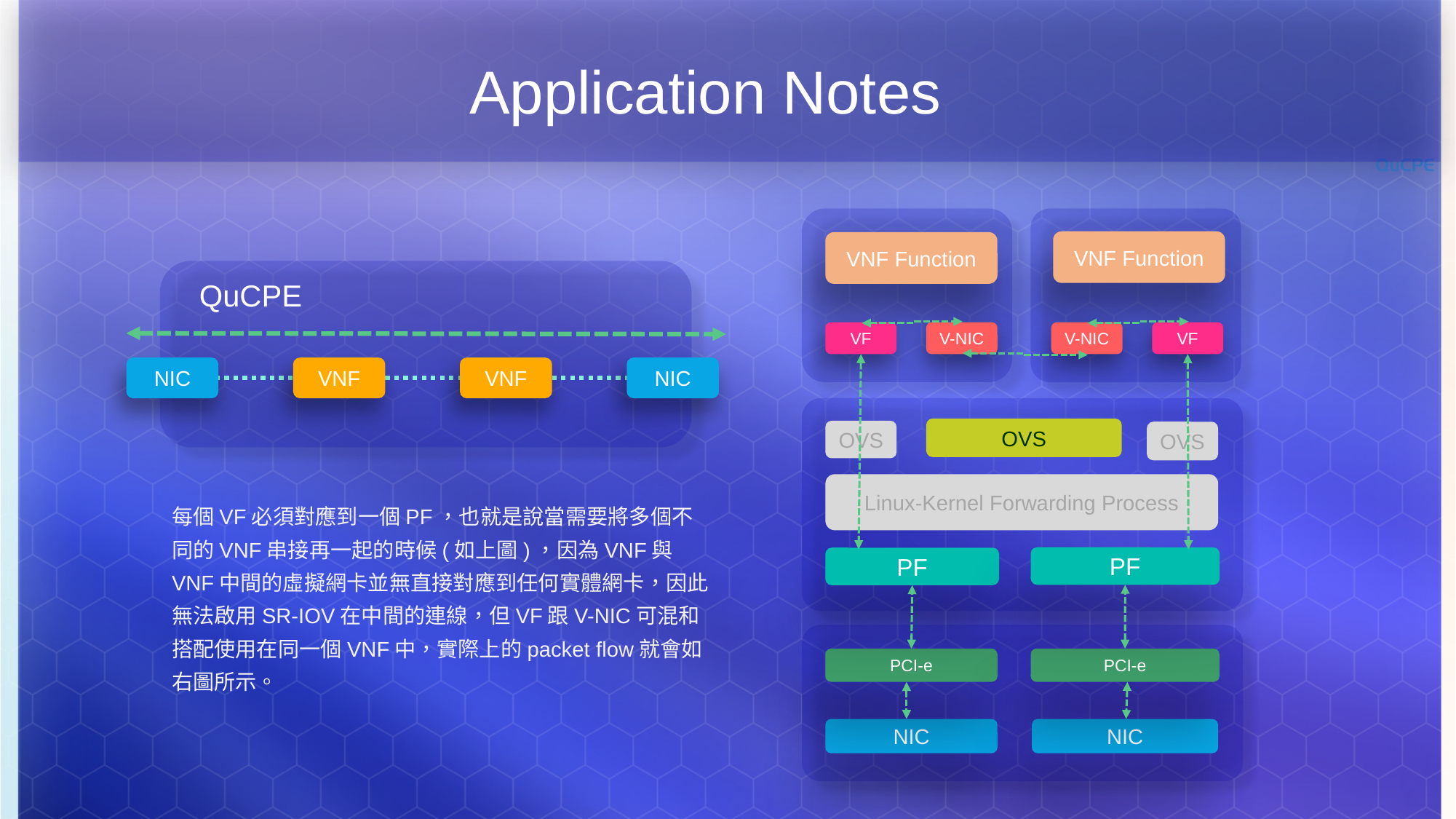

# Application Notes
Application Notes

VNF Function
VNF Function

QuCPE
VF
V-NIC
V-NIC
VF
NIC
VNF
VNF
NIC

OVS
OVS
OVS
Linux-Kernel Forwarding Process
每個VF必須對應到一個PF，也就是說當需要將多個不同的VNF串接再一起的時候(如上圖)，因為VNF與VNF中間的虛擬網卡並無直接對應到任何實體網卡，因此無法啟用SR-IOV在中間的連線，但VF跟V-NIC可混和搭配使用在同一個VNF中，實際上的packet flow就會如右圖所示。
PF
PF

PCI-e
PCI-e
NIC
NIC